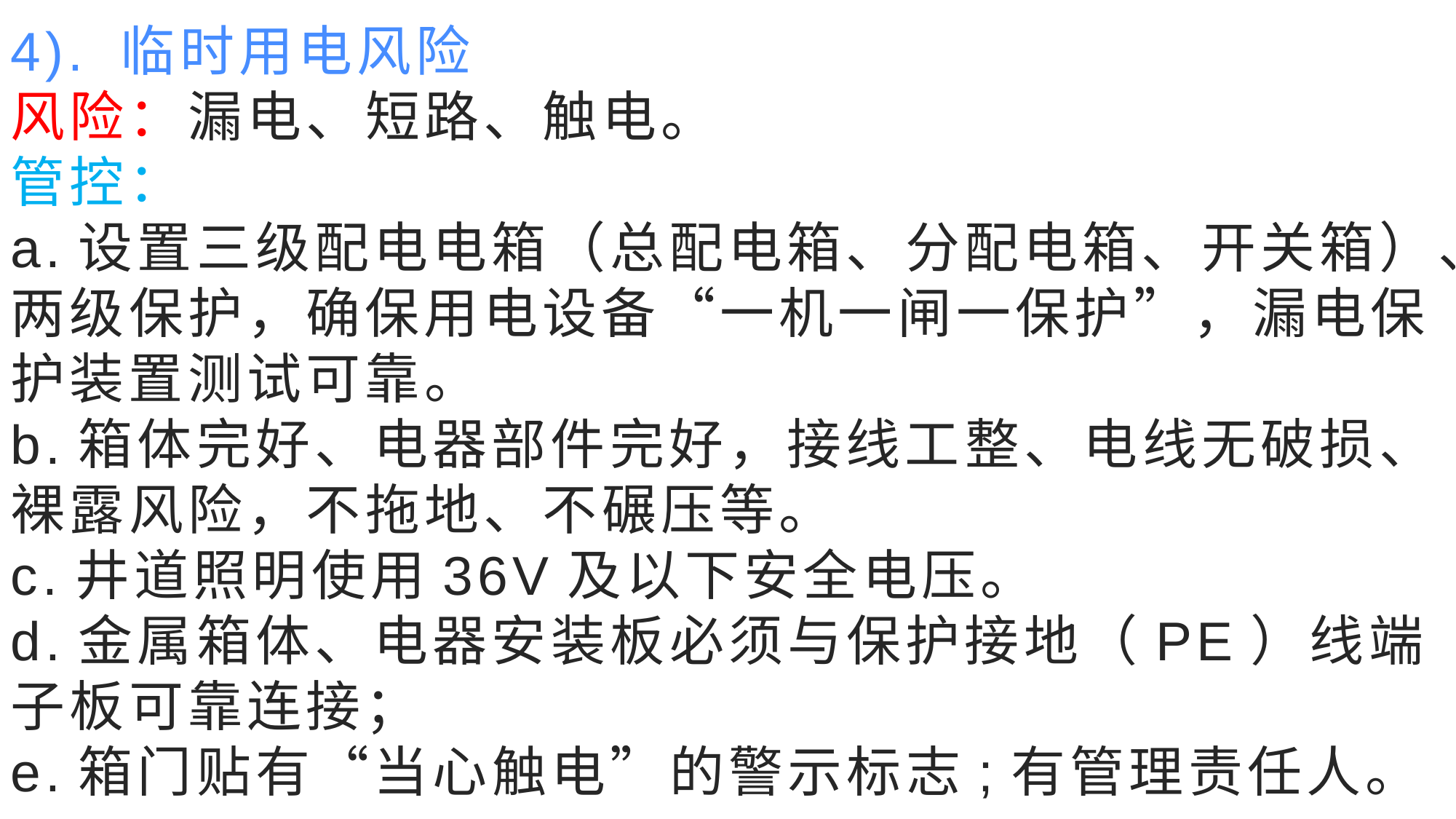

# 4). 临时用电风险 风险：漏电、短路、触电。 管控： a.设置三级配电电箱（总配电箱、分配电箱、开关箱）、两级保护，确保用电设备“一机一闸一保护”，漏电保护装置测试可靠。 b.箱体完好、电器部件完好，接线工整、电线无破损、裸露风险，不拖地、不碾压等。 c.井道照明使用36V及以下安全电压。 d.金属箱体、电器安装板必须与保护接地（PE）线端子板可靠连接； e.箱门贴有“当心触电”的警示标志;有管理责任人。